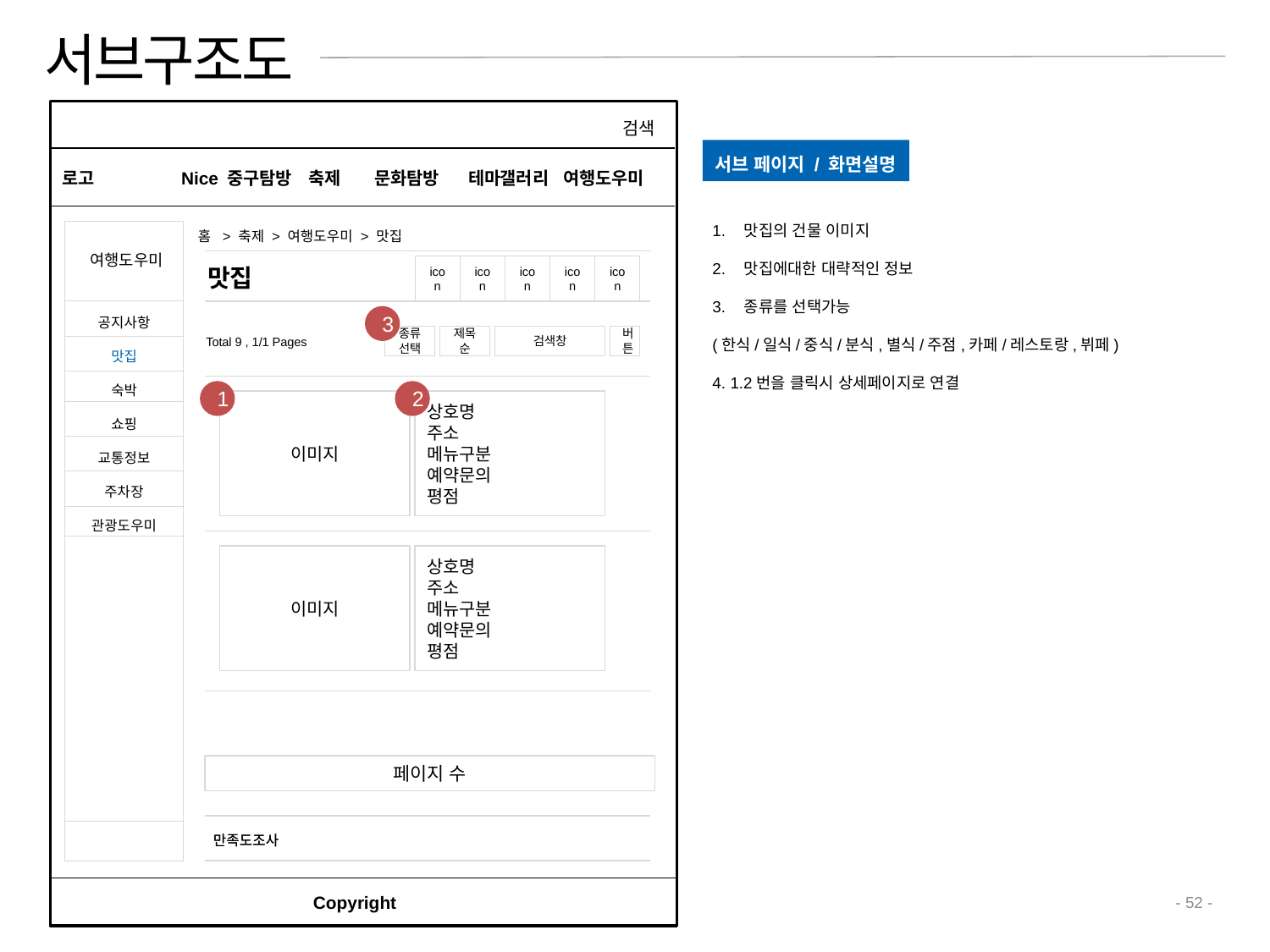

# 서브구조도
ㄷ
검색
서브 페이지 / 화면설명

로고
Nice 중구탐방	축제       문화탐방      테마갤러리   여행도우미
맛집의 건물 이미지
맛집에대한 대략적인 정보
종류를 선택가능
(한식/일식/중식/분식,별식/주점,카페/레스토랑,뷔페)
4. 1.2번을 클릭시 상세페이지로 연결

여행도우미
홈  > 축제 > 여행도우미 > 맛집
맛집
icon
icon
icon
icon
icon
공지사항
맛집
숙박
쇼핑
교통정보
주차장
관광도우미

3
종류선택
제목순
검색창
버튼
Total 9 , 1/1 Pages
1
2
이미지
상호명
주소
메뉴구분
예약문의
평점
이미지
상호명
주소
메뉴구분
예약문의
평점
페이지 수
만족도조사
만족도조사
Copyright